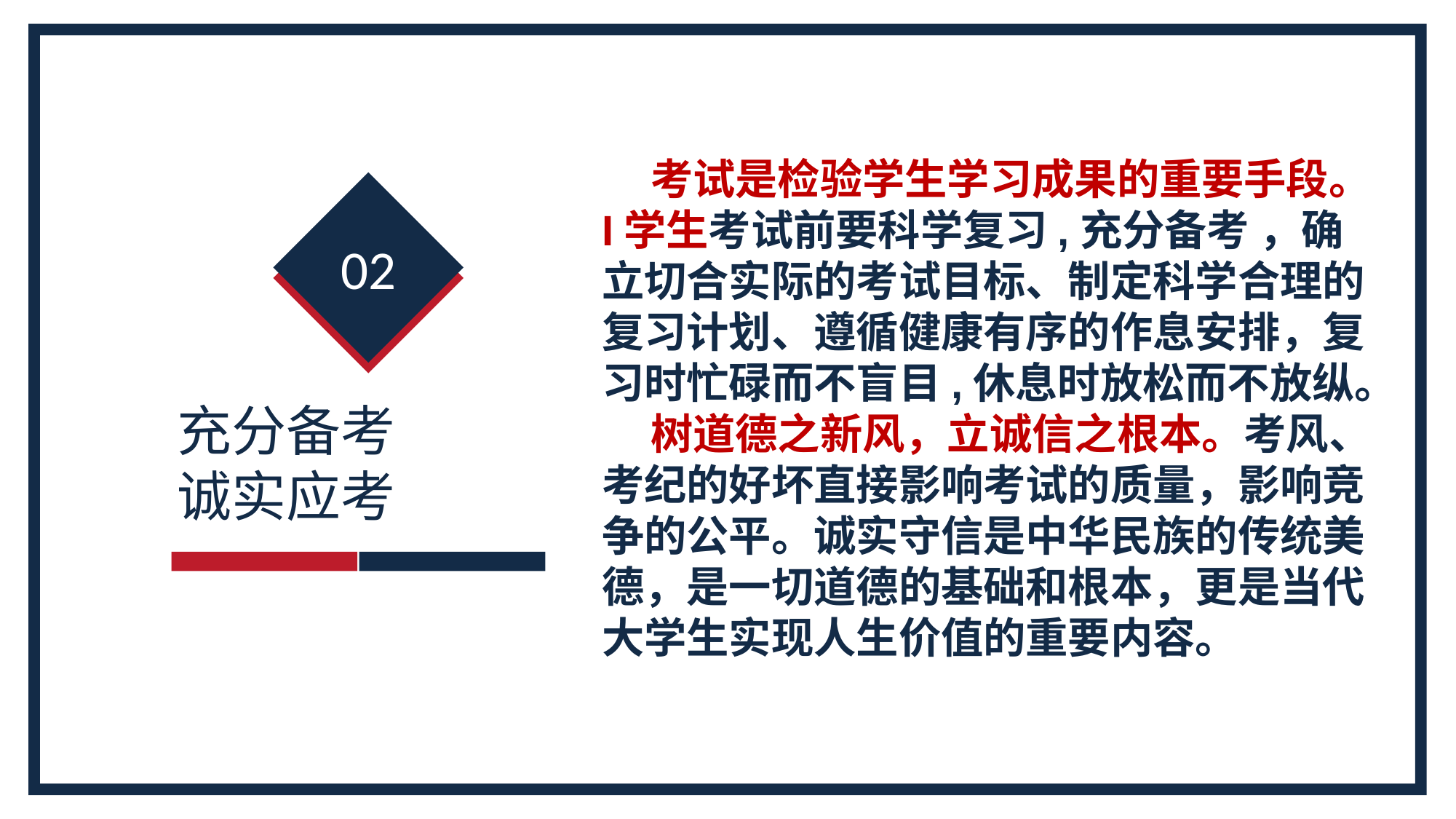

考试是检验学生学习成果的重要手段。I学生考试前要科学复习,充分备考 ，确立切合实际的考试目标、制定科学合理的复习计划、遵循健康有序的作息安排，复习时忙碌而不盲目,休息时放松而不放纵。
    树道德之新风，立诚信之根本。考风、考纪的好坏直接影响考试的质量，影响竞争的公平。诚实守信是中华民族的传统美德，是一切道德的基础和根本，更是当代大学生实现人生价值的重要内容。
02

充分备考
诚实应考